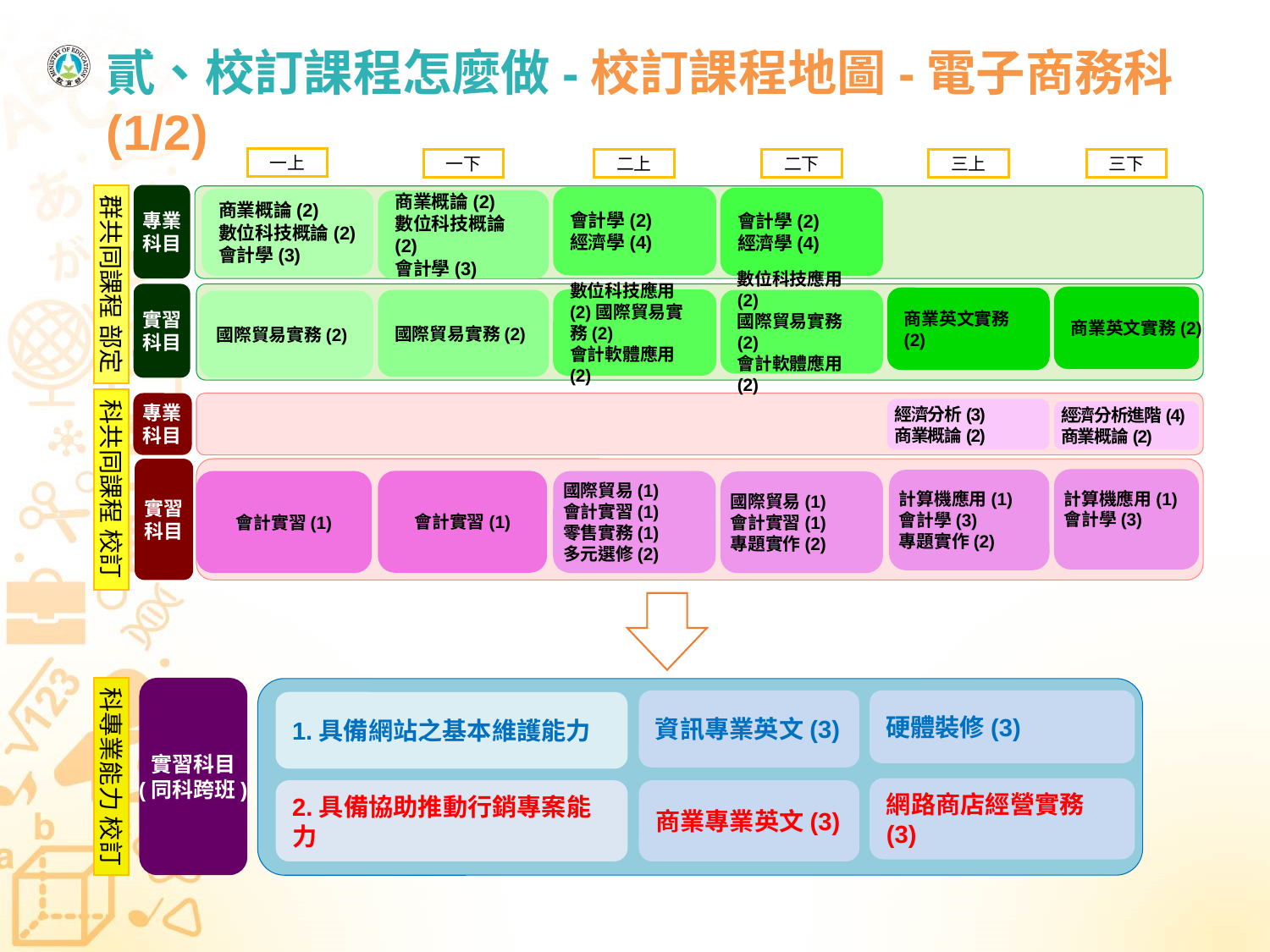

貳、校訂課程怎麼做-校訂課程地圖-電子商務科(1/2)
一上
一下
二上
二下
三上
三下
專業
科目
群共同課程 部定

會計學(2)
經濟學(4)
會計學(2)
經濟學(4)
商業概論(2)
數位科技概論(2)
會計學(3)
商業概論(2)
數位科技概論(2)
會計學(3)
實習
科目

商業英文實務(2)
商業英文實務(2)
數位科技應用(2)國際貿易實務(2)
會計軟體應用(2)
國際貿易實務(2)
數位科技應用(2)
國際貿易實務(2)
會計軟體應用(2)
國際貿易實務(2)
科共同課程 校訂
專業科目

經濟分析(3)
商業概論(2)
經濟分析進階(4)
商業概論(2)
實習科目

計算機應用(1)
會計學(3)

計算機應用(1)
會計學(3)
專題實作(2)
會計實習(1)
會計實習(1)
國際貿易(1)
會計實習(1)
零售實務(1)
多元選修(2)
國際貿易(1)
會計實習(1)
專題實作(2)

實習科目
(同科跨班)
科專業能力 校訂

資訊專業英文(3)
硬體裝修(3)
1.具備網站之基本維護能力
網路商店經營實務(3)
2.具備協助推動行銷專案能力
商業專業英文(3)